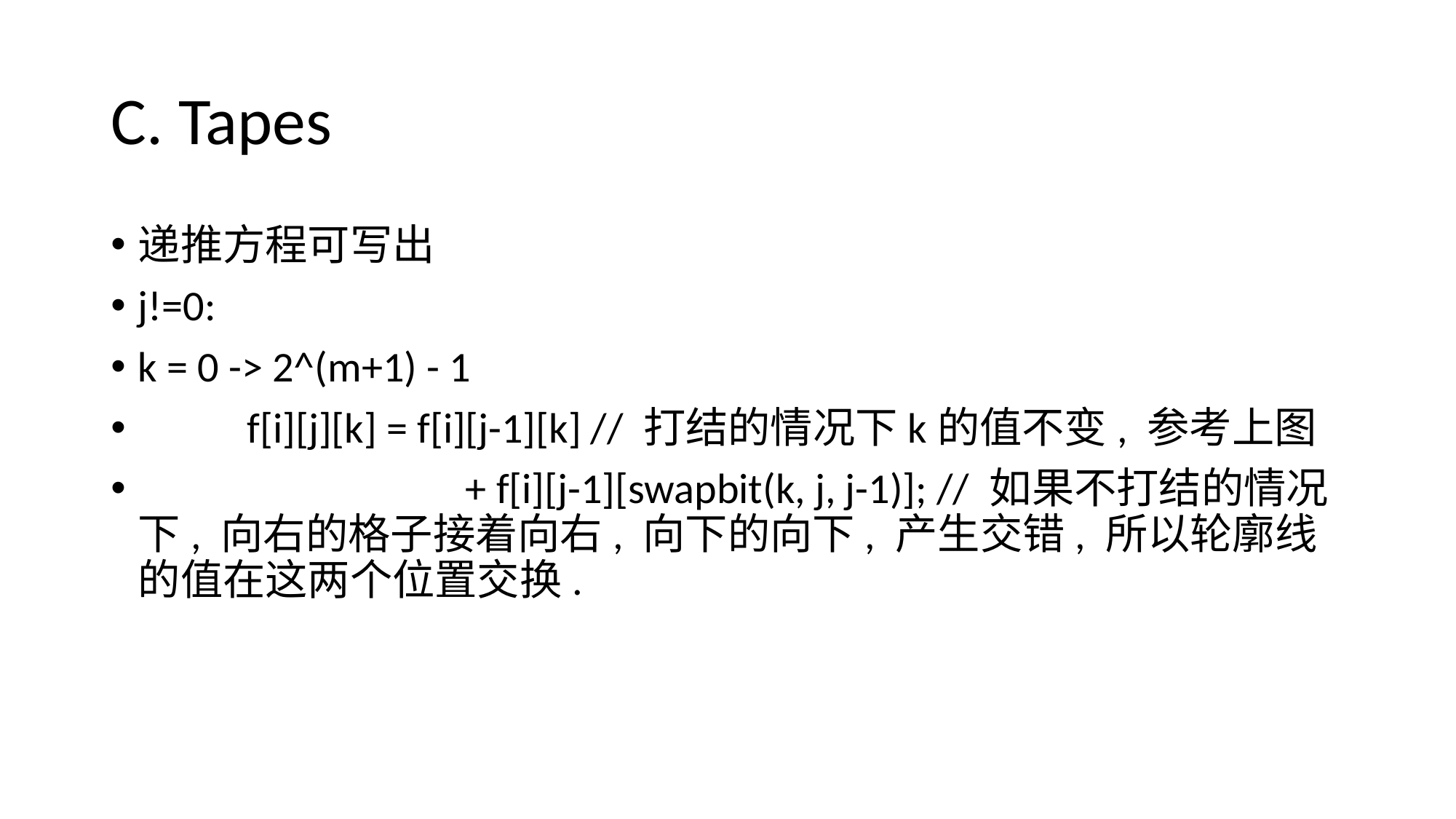

# C. Tapes
递推方程可写出
j!=0:
k = 0 -> 2^(m+1) - 1
	f[i][j][k] = f[i][j-1][k] // 打结的情况下k的值不变, 参考上图
	      		+ f[i][j-1][swapbit(k, j, j-1)]; // 如果不打结的情况下, 向右的格子接着向右, 向下的向下, 产生交错, 所以轮廓线的值在这两个位置交换.